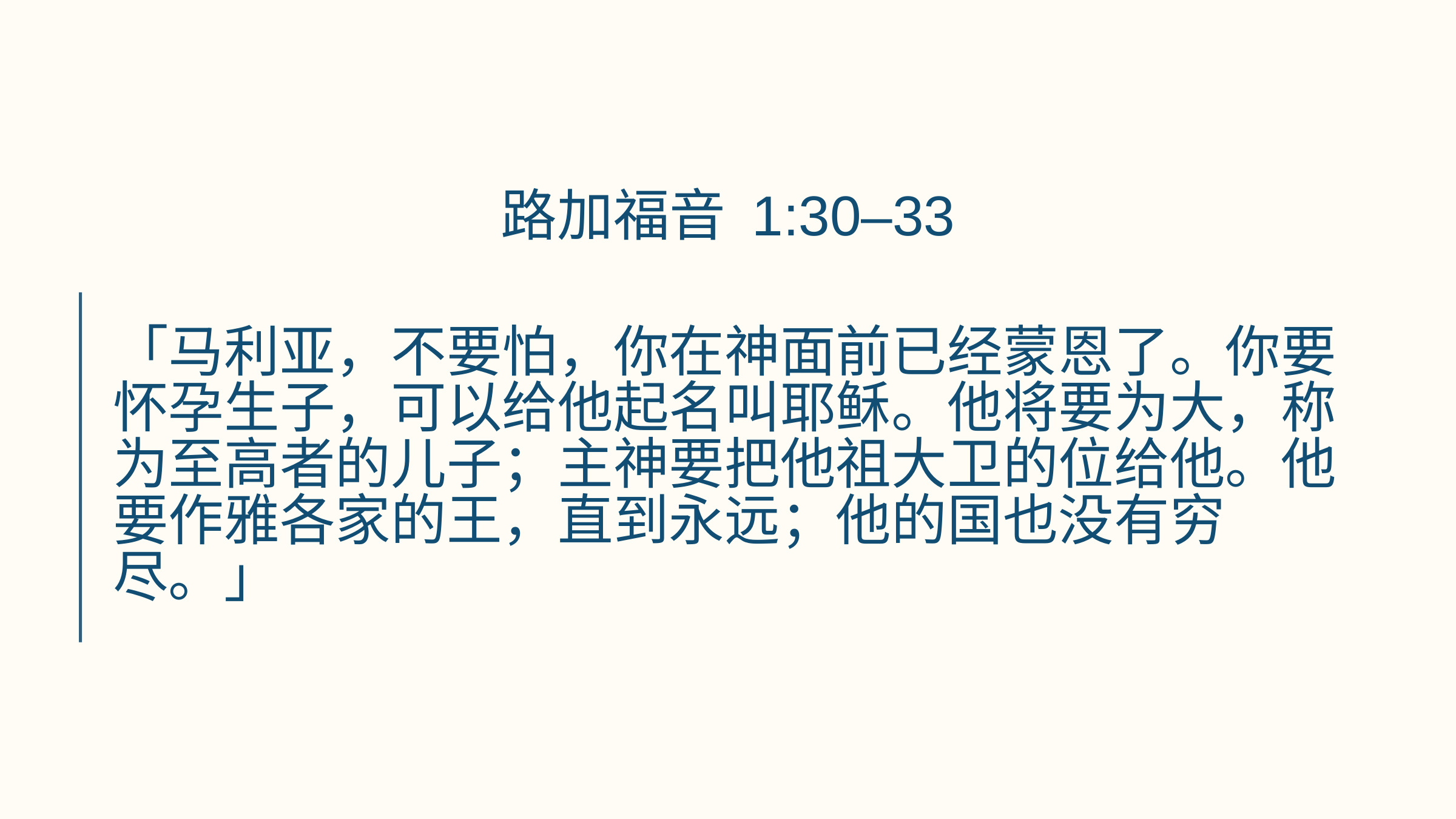

路加福音 1:30–33

「马利亚，不要怕，你在神面前已经蒙恩了。你要怀孕生子，可以给他起名叫耶稣。他将要为大，称为至高者的儿子；主神要把他祖大卫的位给他。他要作雅各家的王，直到永远；他的国也没有穷尽。」